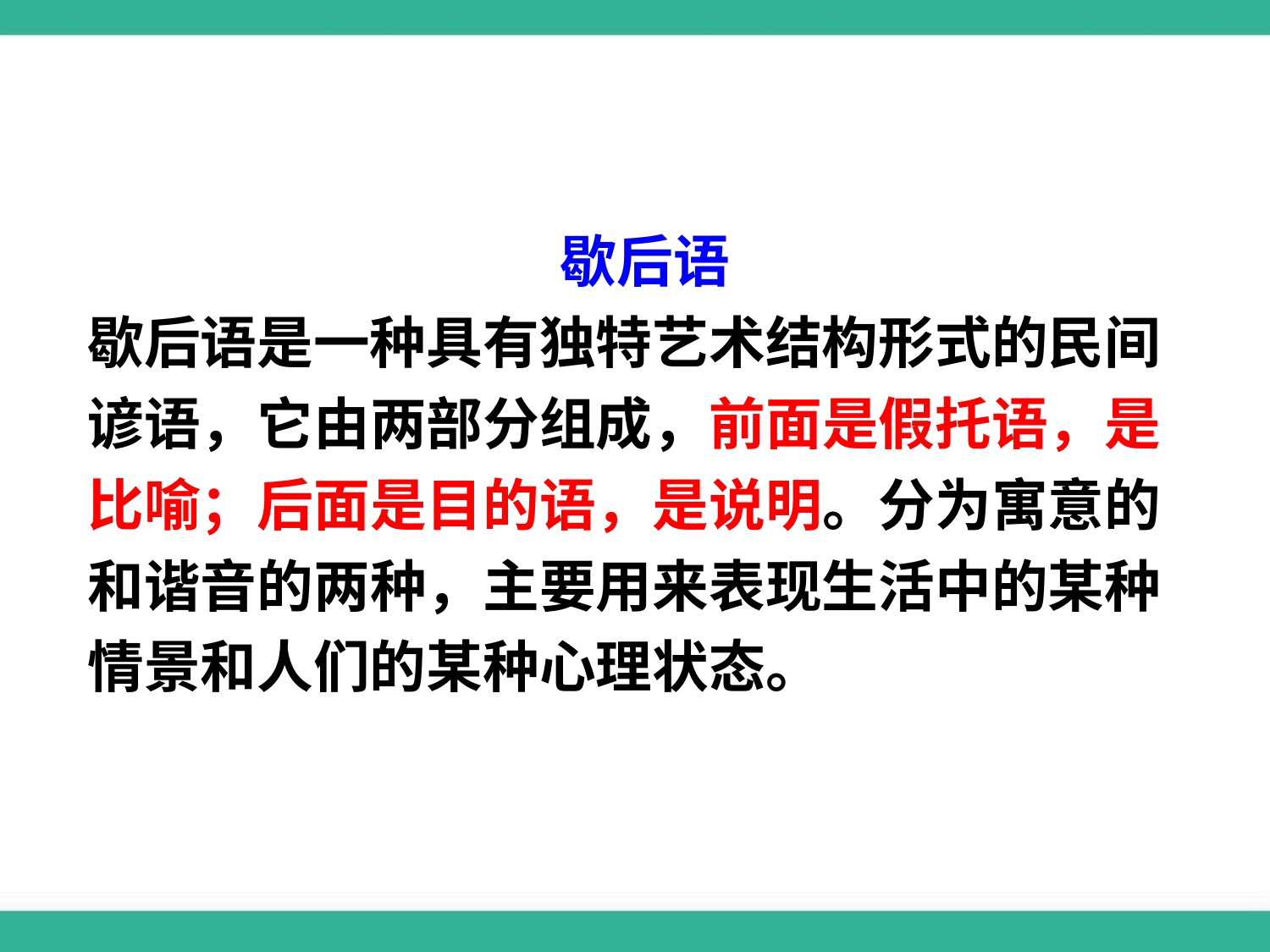

歇后语
歇后语是一种具有独特艺术结构形式的民间谚语，它由两部分组成，前面是假托语，是比喻；后面是目的语，是说明。分为寓意的和谐音的两种，主要用来表现生活中的某种情景和人们的某种心理状态。